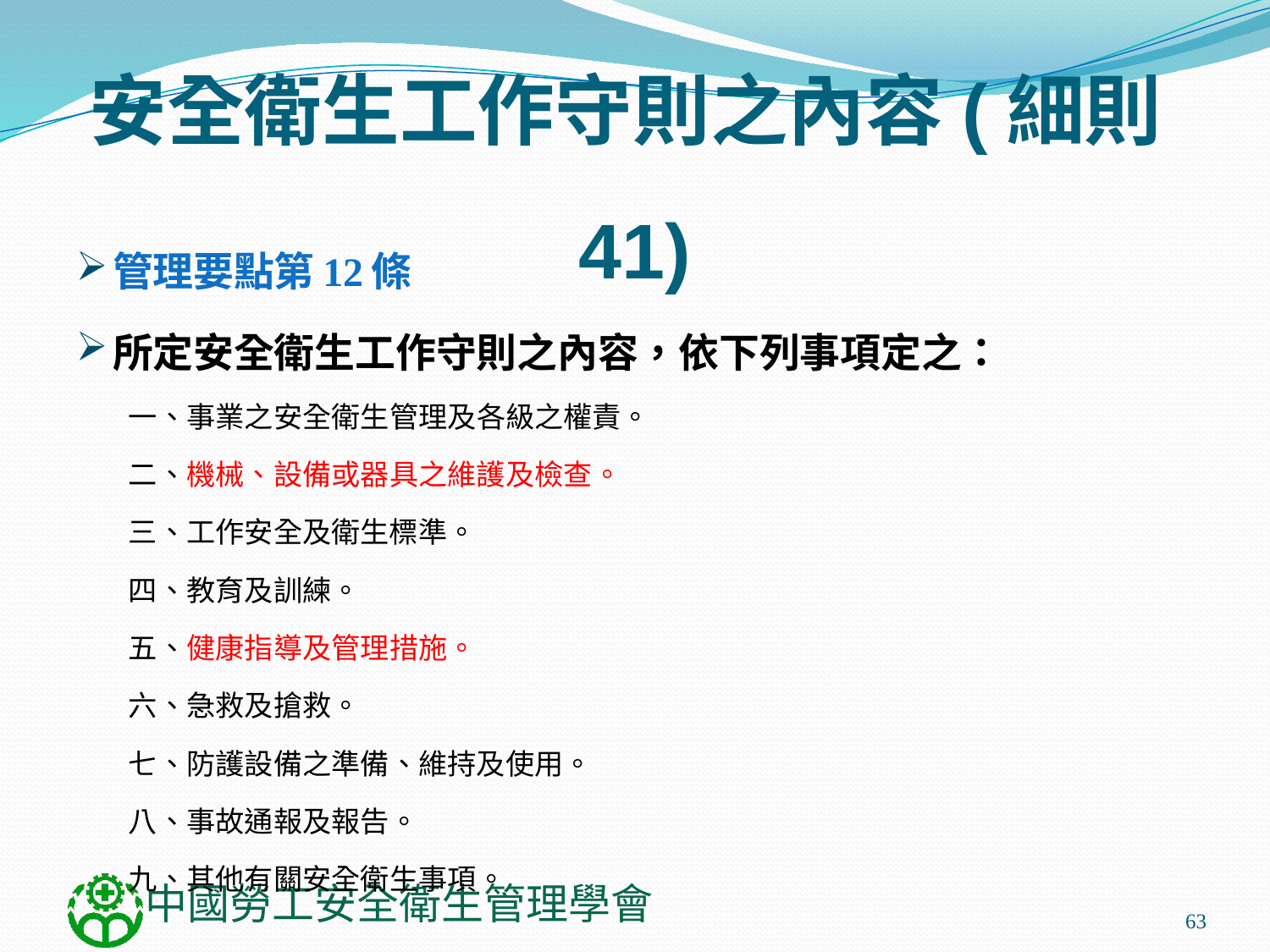

# 安全衛生工作守則之內容(細則41)
管理要點第12條
所定安全衛生工作守則之內容，依下列事項定之：
一、事業之安全衛生管理及各級之權責。
二、機械、設備或器具之維護及檢查。
三、工作安全及衛生標準。
四、教育及訓練。
五、健康指導及管理措施。
六、急救及搶救。
七、防護設備之準備、維持及使用。
八、事故通報及報告。
九、其他有關安全衛生事項。
63